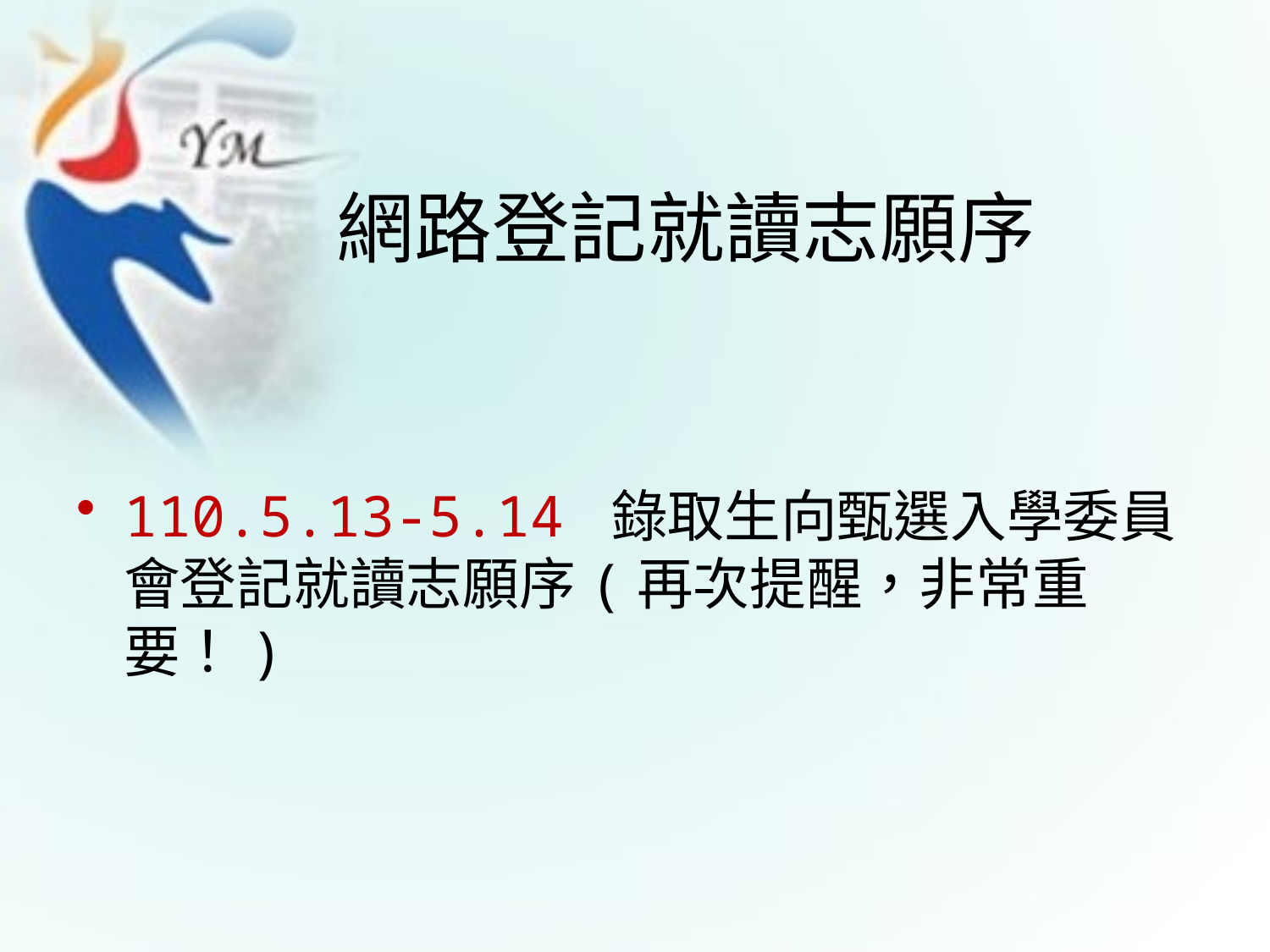

# 網路登記就讀志願序

110.5.13-5.14 錄取生向甄選入學委員會登記就讀志願序(再次提醒，非常重要！)